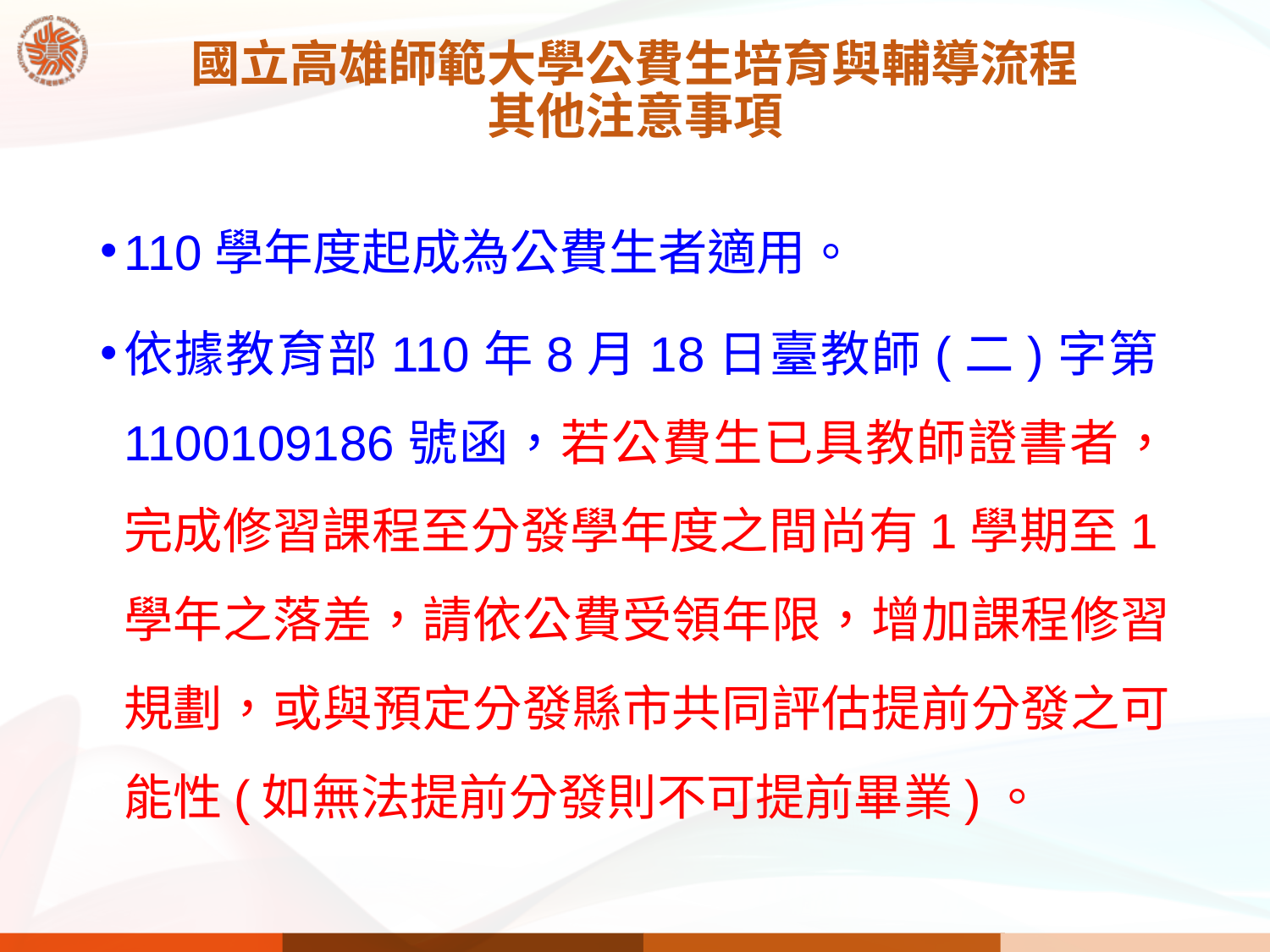

# 國立高雄師範大學公費生培育與輔導流程 其他注意事項
110學年度起成為公費生者適用。
依據教育部110年8月18日臺教師(二)字第1100109186號函，若公費生已具教師證書者，完成修習課程至分發學年度之間尚有1學期至1學年之落差，請依公費受領年限，增加課程修習規劃，或與預定分發縣市共同評估提前分發之可能性(如無法提前分發則不可提前畢業)。